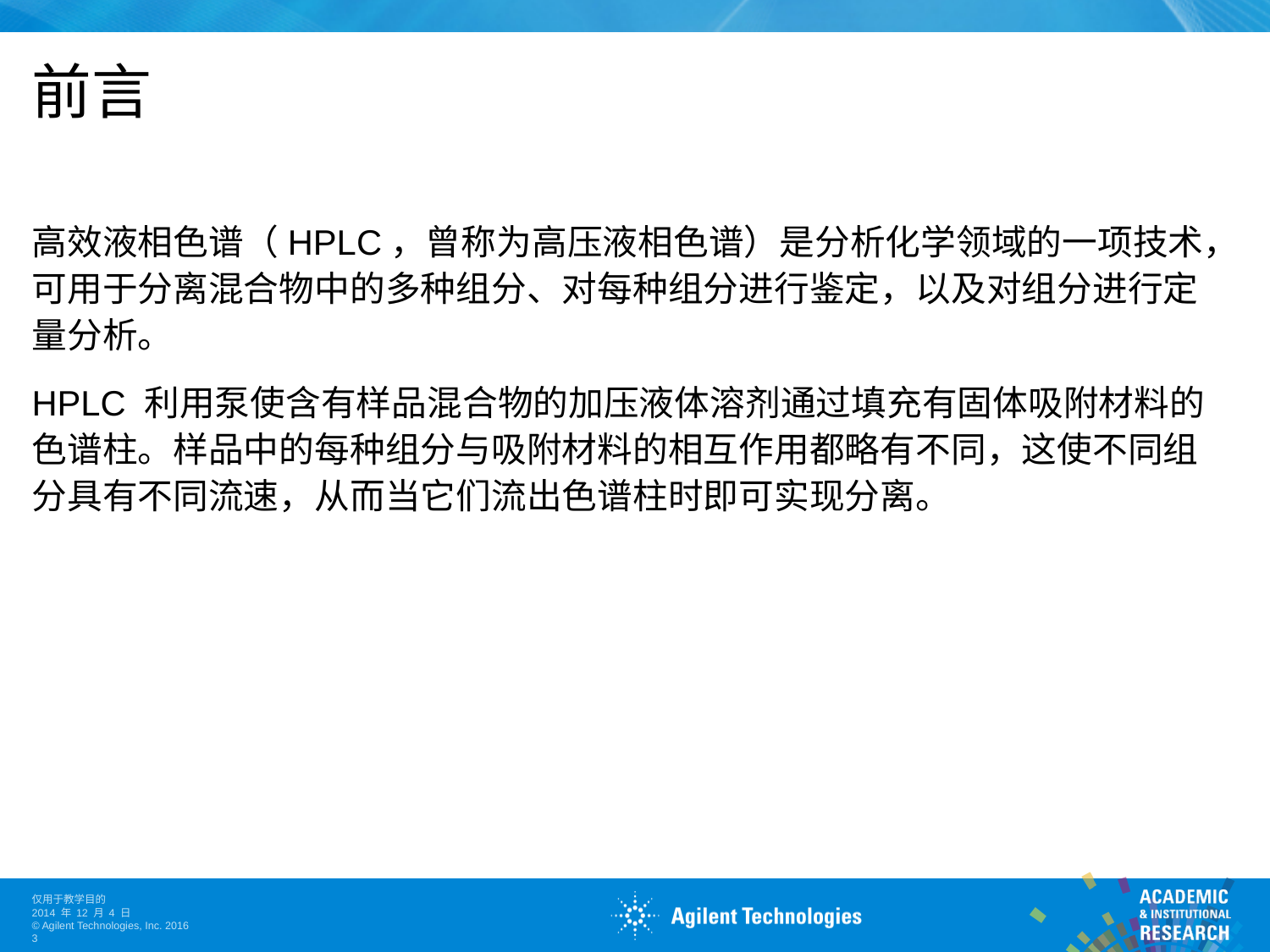

# 前言
高效液相色谱（HPLC，曾称为高压液相色谱）是分析化学领域的一项技术，可用于分离混合物中的多种组分、对每种组分进行鉴定，以及对组分进行定量分析。
HPLC 利用泵使含有样品混合物的加压液体溶剂通过填充有固体吸附材料的色谱柱。样品中的每种组分与吸附材料的相互作用都略有不同，这使不同组分具有不同流速，从而当它们流出色谱柱时即可实现分离。